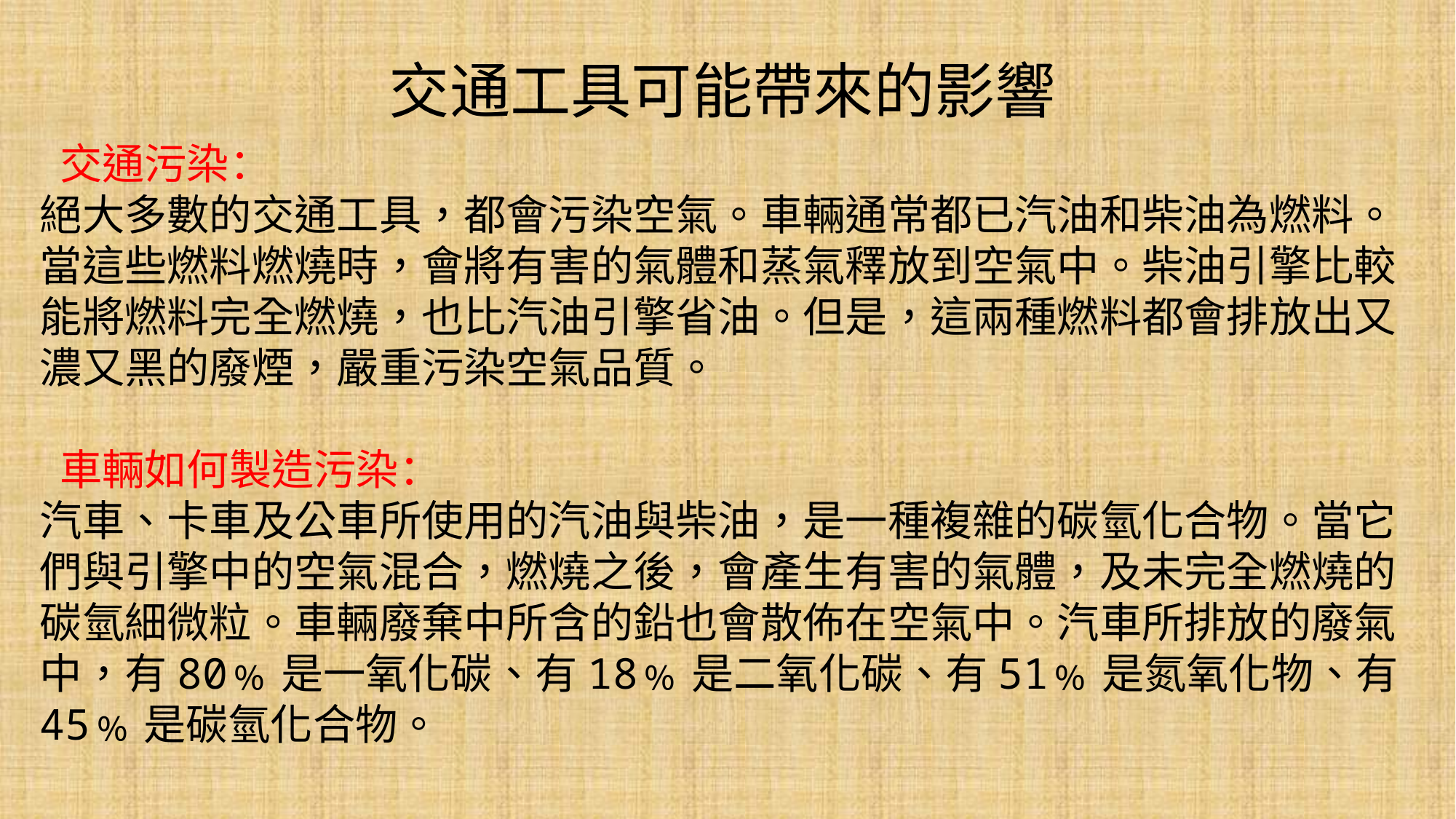

交通工具可能帶來的影響
 交通污染：
絕大多數的交通工具，都會污染空氣。車輛通常都已汽油和柴油為燃料。當這些燃料燃燒時，會將有害的氣體和蒸氣釋放到空氣中。柴油引擎比較能將燃料完全燃燒，也比汽油引擎省油。但是，這兩種燃料都會排放出又濃又黑的廢煙，嚴重污染空氣品質。

 車輛如何製造污染：
汽車、卡車及公車所使用的汽油與柴油，是一種複雜的碳氫化合物。當它們與引擎中的空氣混合，燃燒之後，會產生有害的氣體，及未完全燃燒的碳氫細微粒。車輛廢棄中所含的鉛也會散佈在空氣中。汽車所排放的廢氣中，有80﹪是一氧化碳、有18﹪是二氧化碳、有51﹪是氮氧化物、有45﹪是碳氫化合物。